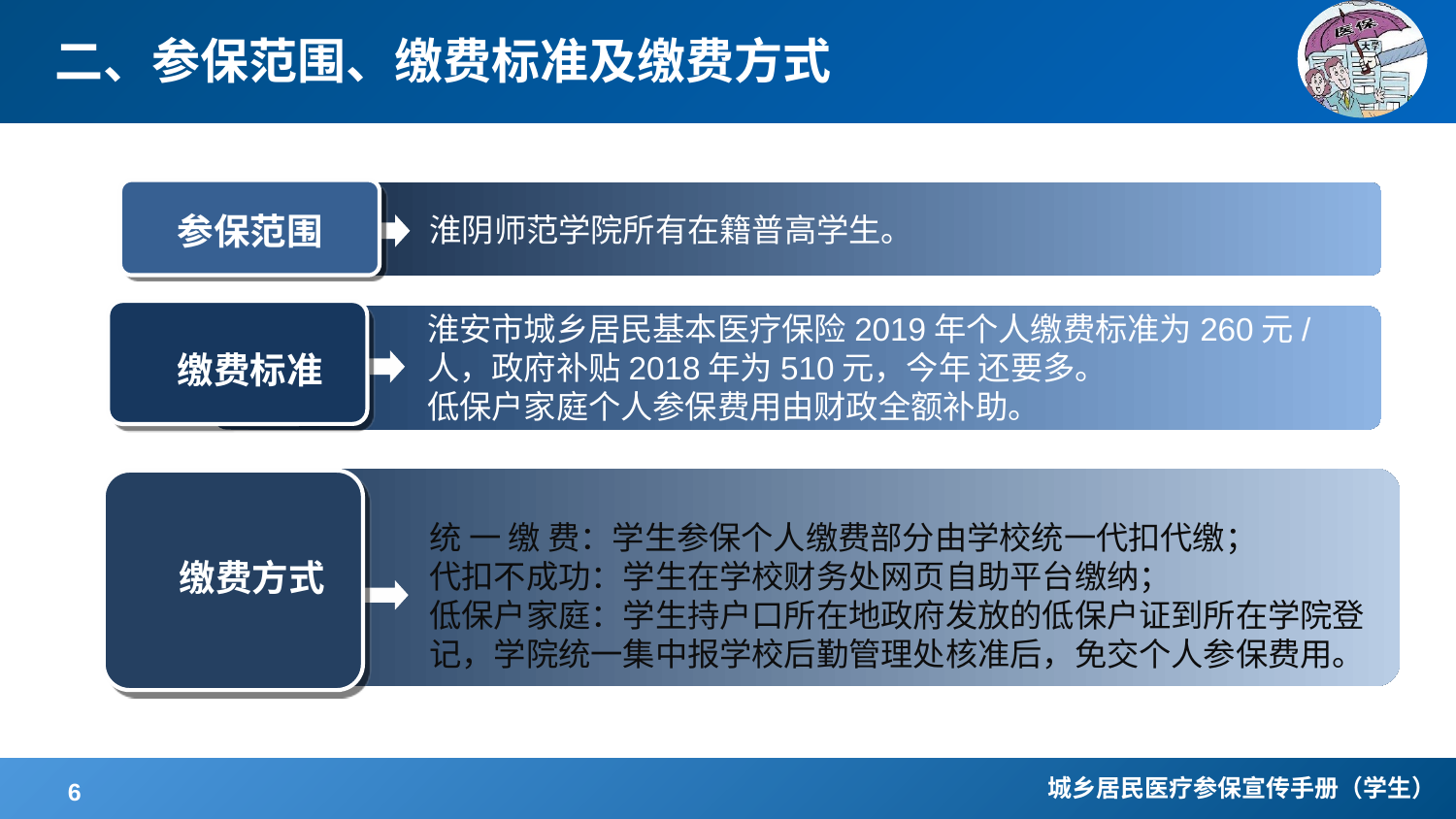

# 二、参保范围、缴费标准及缴费方式

参保范围
淮阴师范学院所有在籍普高学生。

淮安市城乡居民基本医疗保险2019年个人缴费标准为260元/人，政府补贴2018年为510元，今年 还要多。
低保户家庭个人参保费用由财政全额补助。

缴费标准

统 一 缴 费：学生参保个人缴费部分由学校统一代扣代缴；
代扣不成功：学生在学校财务处网页自助平台缴纳；
低保户家庭：学生持户口所在地政府发放的低保户证到所在学院登记，学院统一集中报学校后勤管理处核准后，免交个人参保费用。
缴费方式